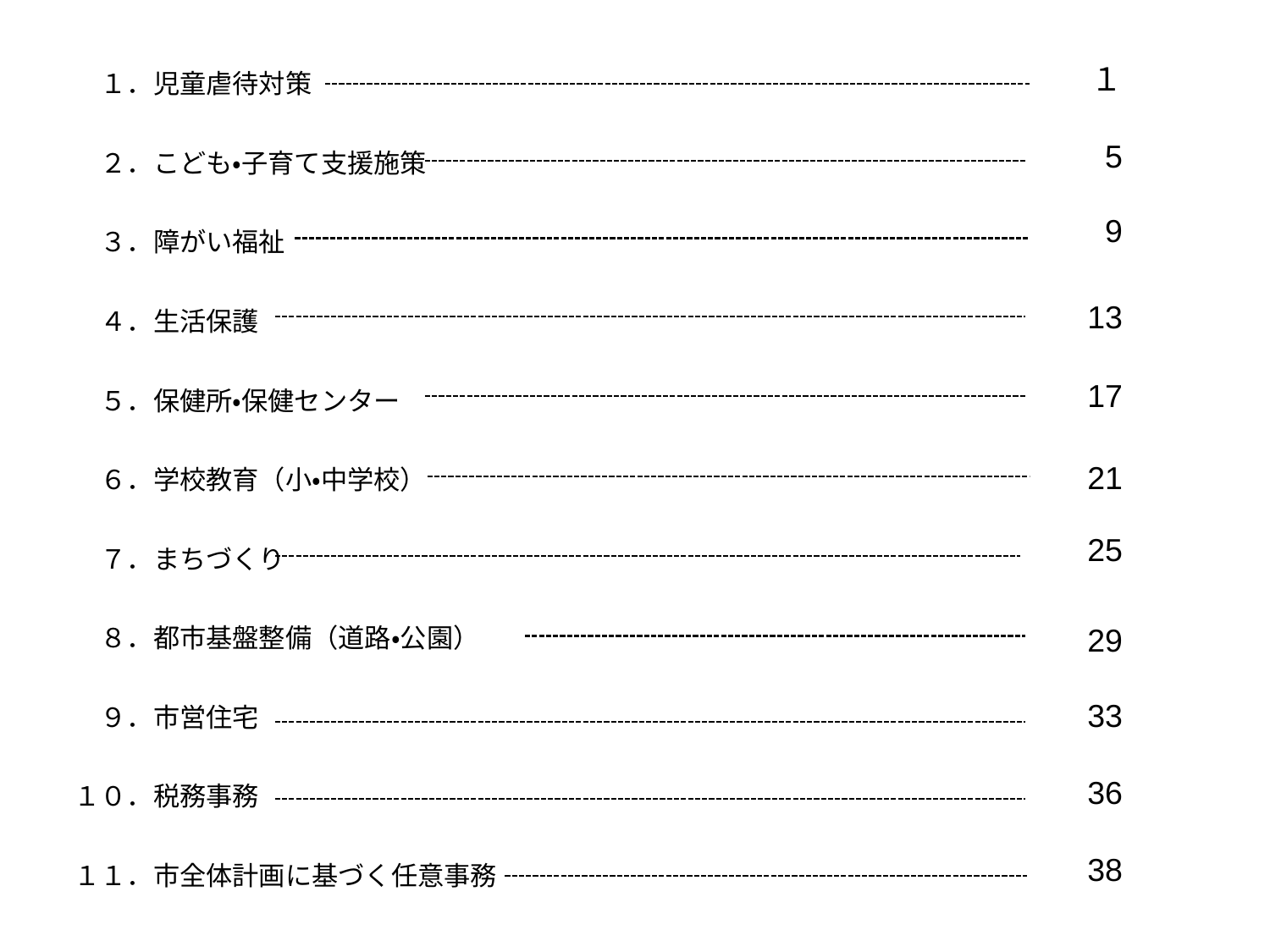

１．児童虐待対策

　　２．こども・子育て支援施策

　　３．障がい福祉

　　４．生活保護

　　５．保健所・保健センター

　　６．学校教育（小・中学校）

　　７．まちづくり

　　８．都市基盤整備（道路・公園）

　　９．市営住宅

　１０．税務事務

　１１．市全体計画に基づく任意事務
１

5
9

13

17
21

25
29

38

33

36